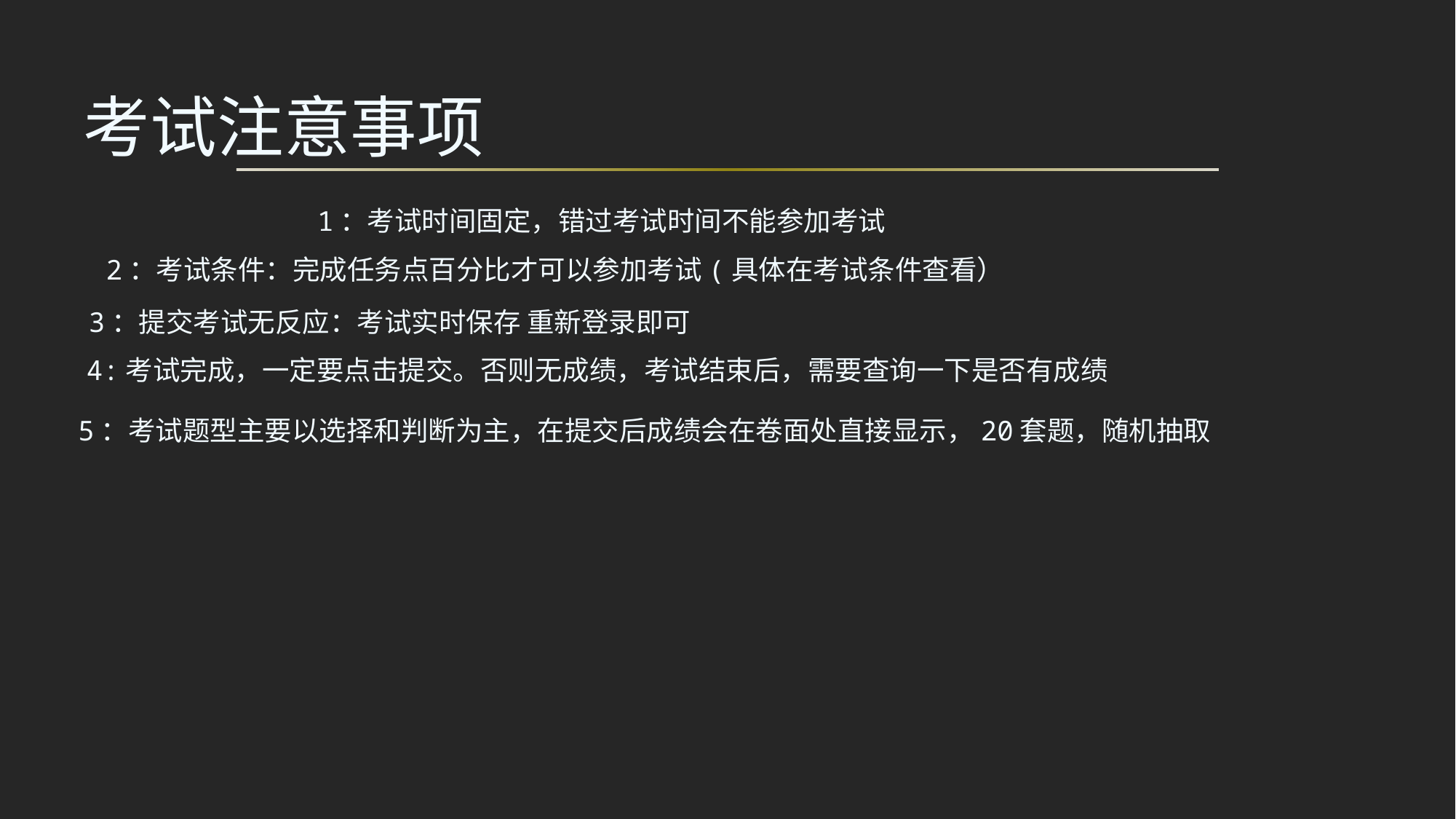

# 考试注意事项

1：考试时间固定，错过考试时间不能参加考试
2：考试条件：完成任务点百分比才可以参加考试(具体在考试条件查看）

3：提交考试无反应：考试实时保存 重新登录即可
4:考试完成，一定要点击提交。否则无成绩，考试结束后，需要查询一下是否有成绩

5：考试题型主要以选择和判断为主，在提交后成绩会在卷面处直接显示，20套题，随机抽取